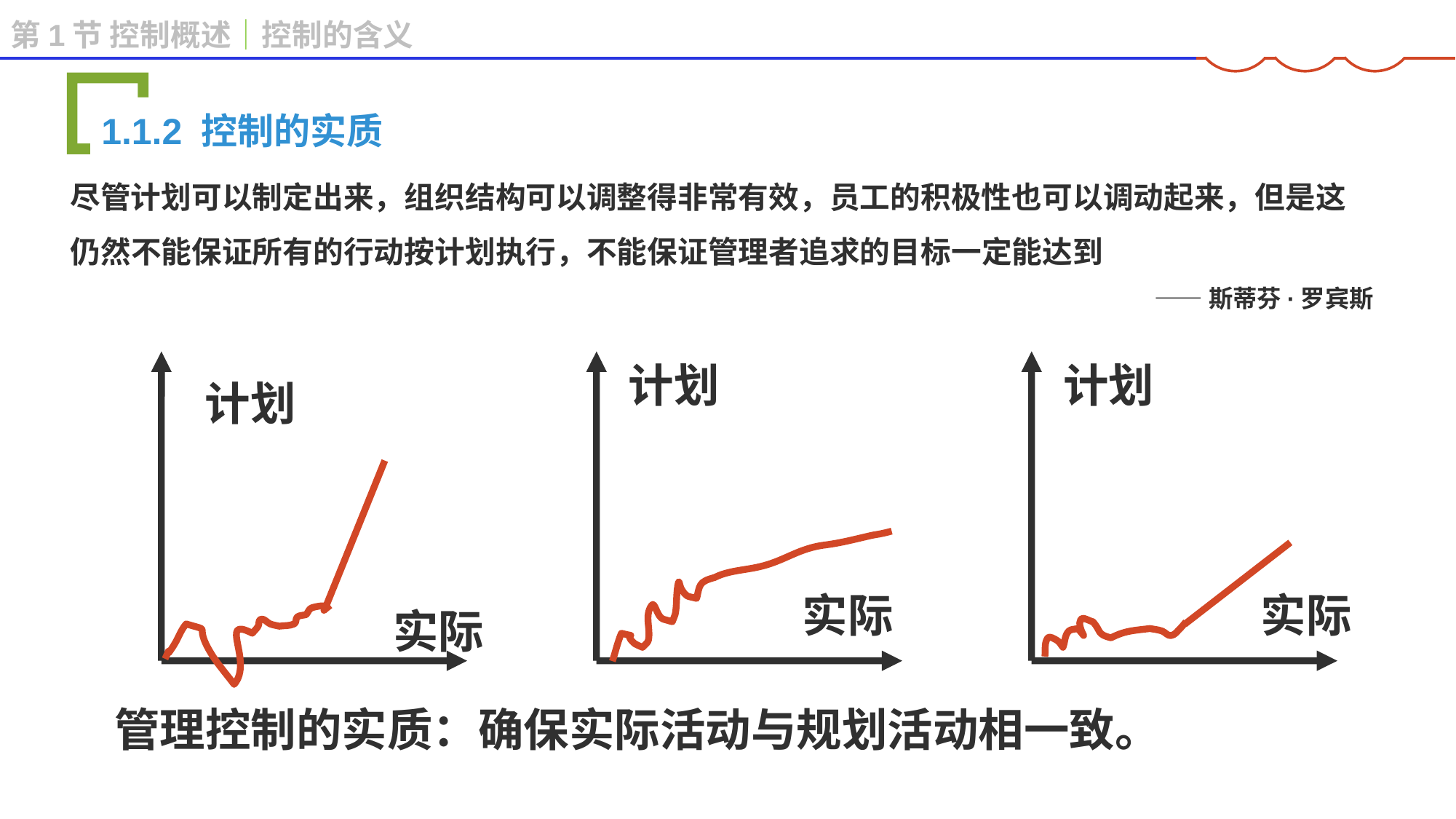

第1节 控制概述│控制的含义

1.1.2 控制的实质
尽管计划可以制定出来，组织结构可以调整得非常有效，员工的积极性也可以调动起来，但是这仍然不能保证所有的行动按计划执行，不能保证管理者追求的目标一定能达到
——斯蒂芬·罗宾斯

计划

计划
计划

实际
实际
实际

管理控制的实质：确保实际活动与规划活动相一致。